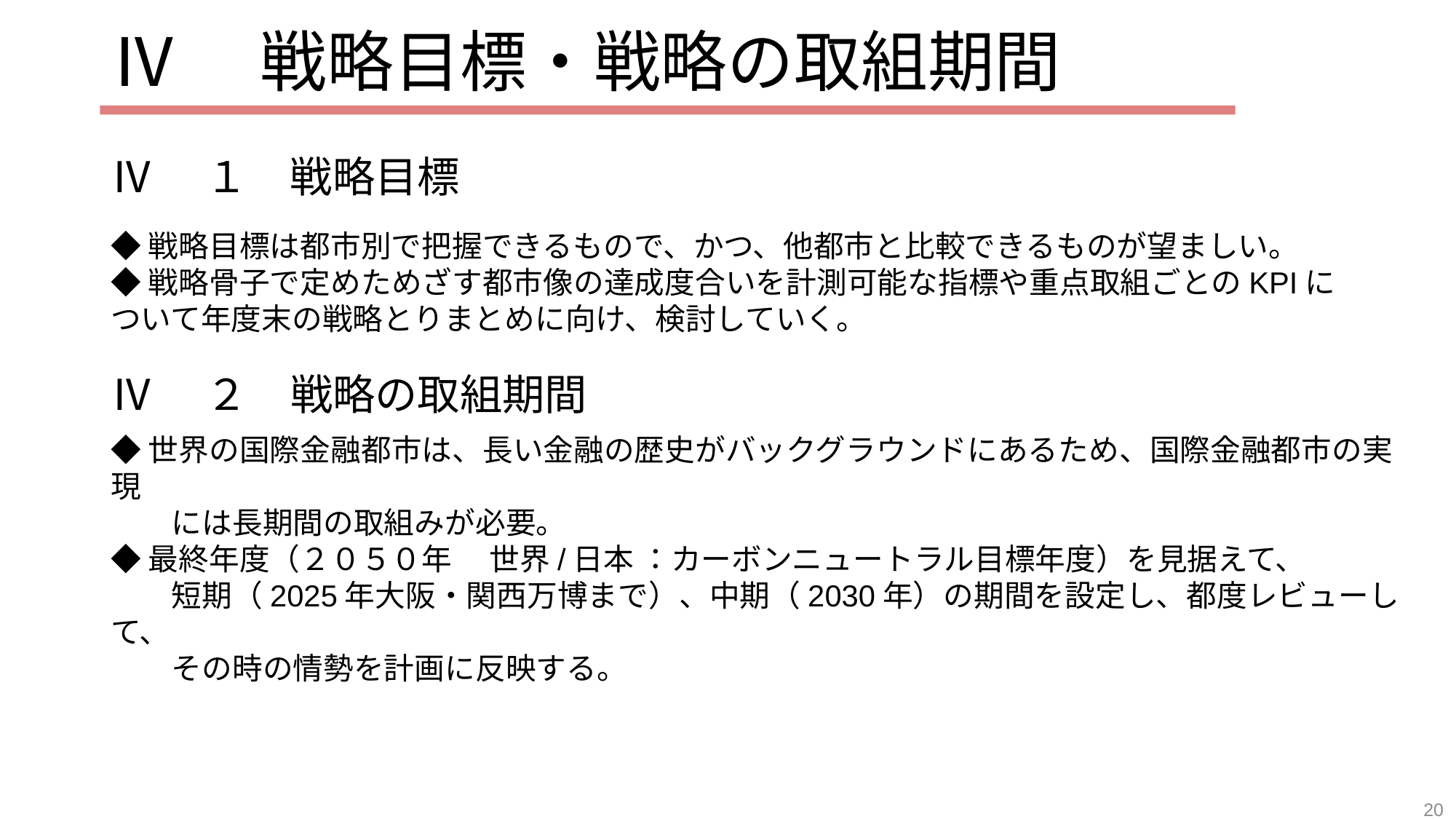

Ⅳ　戦略目標・戦略の取組期間
Ⅳ　１　戦略目標
◆戦略目標は都市別で把握できるもので、かつ、他都市と比較できるものが望ましい。
◆戦略骨子で定めためざす都市像の達成度合いを計測可能な指標や重点取組ごとのKPIについて年度末の戦略とりまとめに向け、検討していく。
Ⅳ　２　戦略の取組期間
◆世界の国際金融都市は、長い金融の歴史がバックグラウンドにあるため、国際金融都市の実現
　　には長期間の取組みが必要。
◆最終年度（２０５０年　 世界/日本 ：カーボンニュートラル目標年度）を見据えて、
　　短期（2025年大阪・関西万博まで）、中期（2030年）の期間を設定し、都度レビューして、
　　その時の情勢を計画に反映する。
20